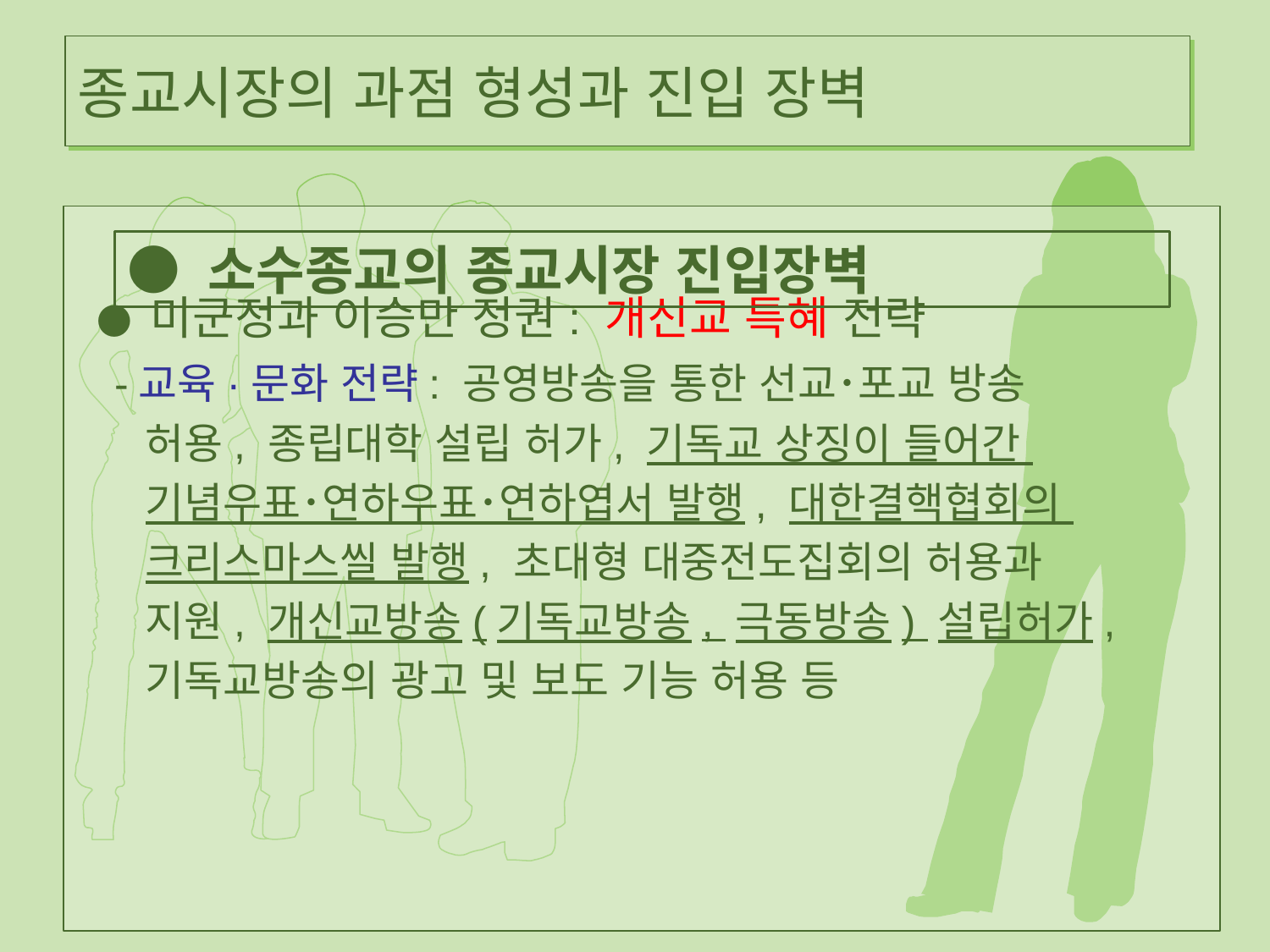

# 종교시장의 과점 형성과 진입 장벽

  ● 미군정과 이승만 정권: 개신교 특혜 전략
   -교육·문화 전략: 공영방송을 통한 선교･포교 방송
     허용, 종립대학 설립 허가, 기독교 상징이 들어간
     기념우표･연하우표･연하엽서 발행, 대한결핵협회의
     크리스마스씰 발행, 초대형 대중전도집회의 허용과
     지원, 개신교방송(기독교방송, 극동방송) 설립허가,
     기독교방송의 광고 및 보도 기능 허용 등

● 소수종교의 종교시장 진입장벽